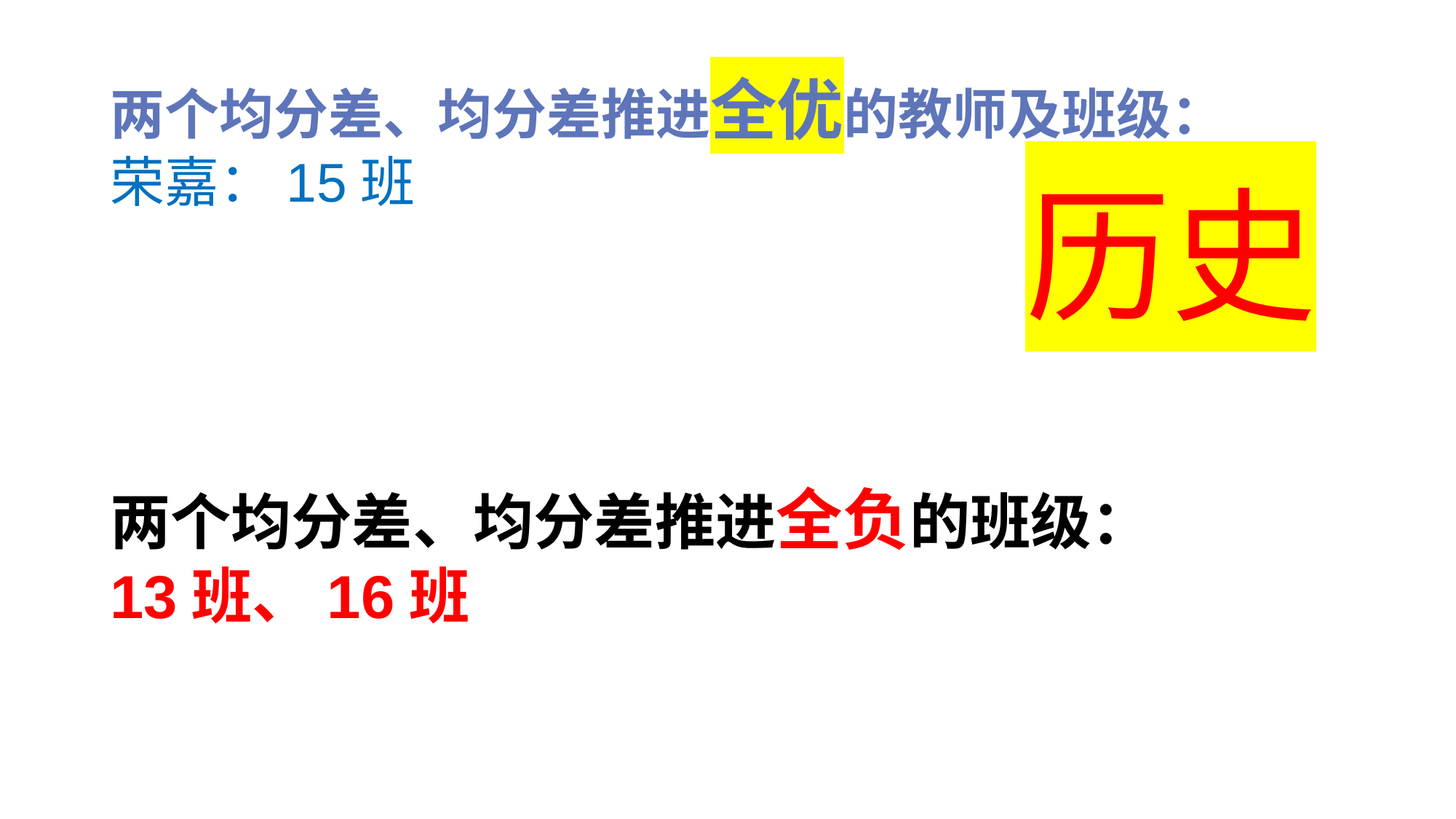

两个均分差、均分差推进全优的教师及班级：
荣嘉：15班

历史
两个均分差、均分差推进全负的班级：
13班、16班